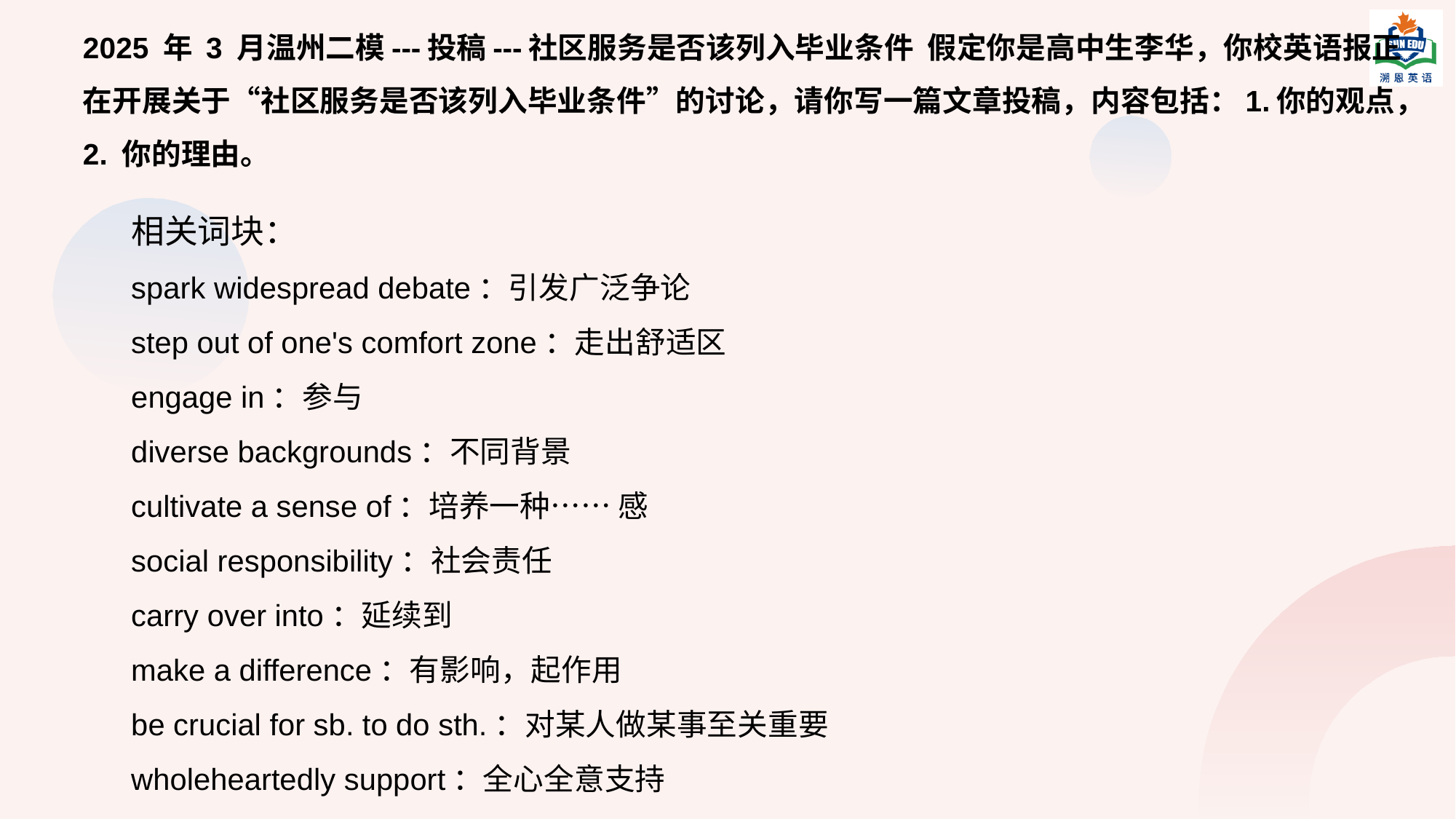

2025 年 3 月温州二模---投稿---社区服务是否该列入毕业条件  假定你是高中生李华，你校英语报正在开展关于“社区服务是否该列入毕业条件”的讨论，请你写一篇文章投稿，内容包括：1.你的观点，2. 你的理由。
相关词块：
spark widespread debate：引发广泛争论​
step out of one's comfort zone：走出舒适区​
engage in：参与​
diverse backgrounds：不同背景​
cultivate a sense of：培养一种…… 感​
social responsibility：社会责任​
carry over into：延续到​
make a difference：有影响，起作用​
be crucial for sb. to do sth.：对某人做某事至关重要​
wholeheartedly support：全心全意支持​​